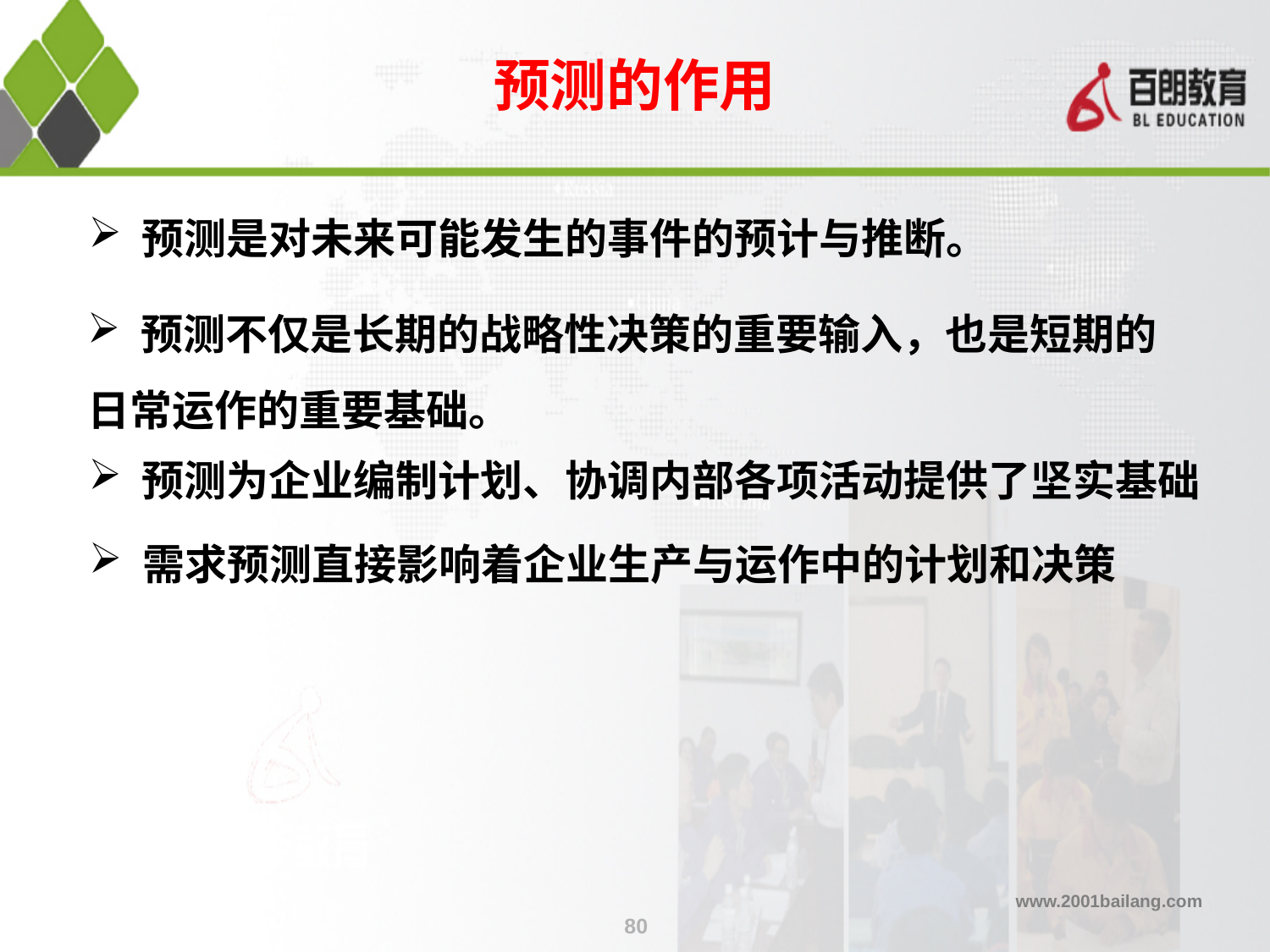

预测的作用
 预测是对未来可能发生的事件的预计与推断。
 预测不仅是长期的战略性决策的重要输入，也是短期的日常运作的重要基础。
 预测为企业编制计划、协调内部各项活动提供了坚实基础
 需求预测直接影响着企业生产与运作中的计划和决策
80